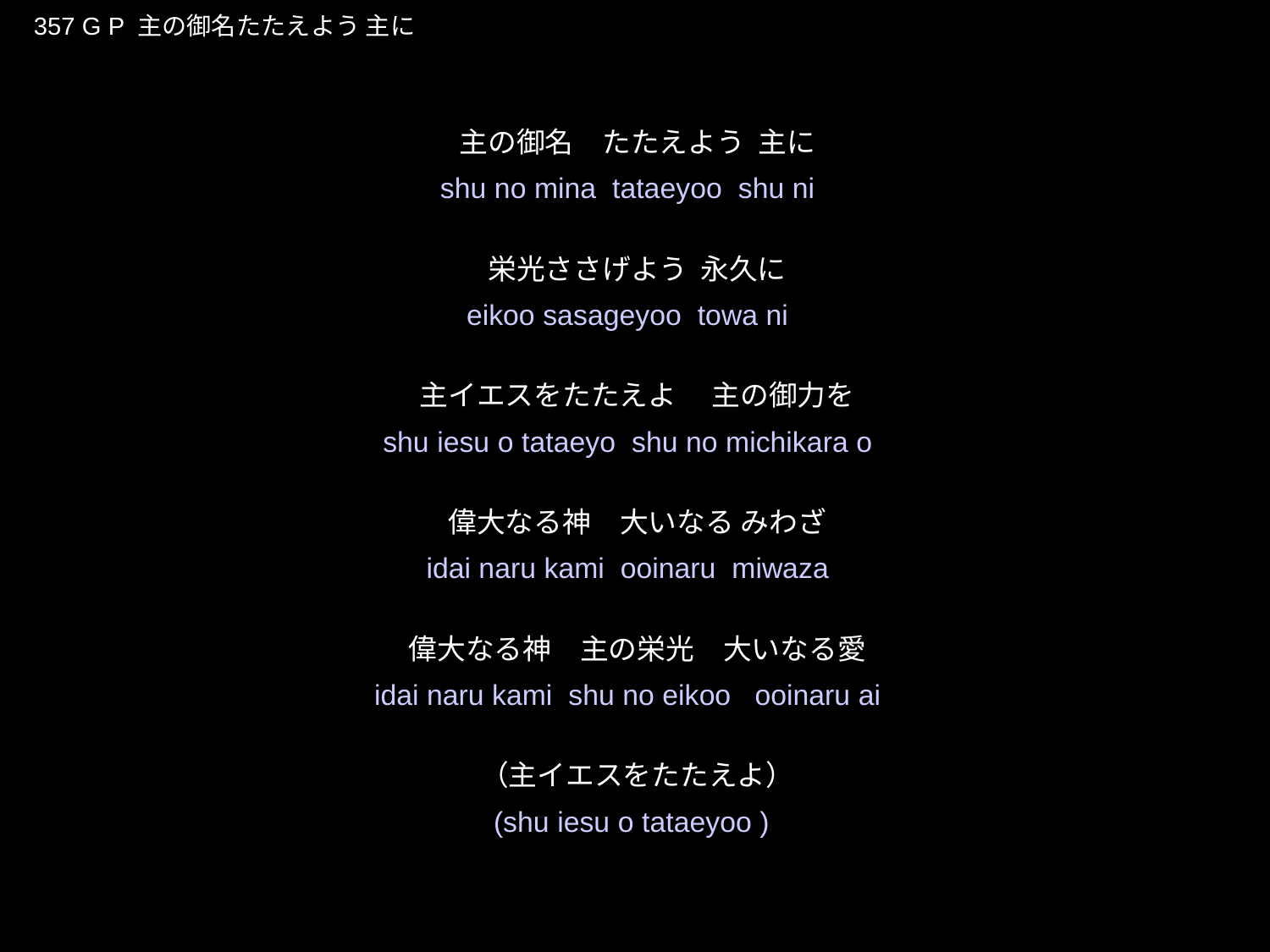

しゅのみなたたえようしゅに
★P
357 G P 主の御名たたえよう 主に
★３
主の御名　たたえよう  主に
栄光ささげよう  永久に
主イエスをたたえよ　 主の御力を
偉大なる神　大いなる みわざ
偉大なる神　主の栄光　大いなる愛
（主イエスをたたえよ）
shu no mina  tataeyoo  shu ni
eikoo sasageyoo  towa ni
shu iesu o tataeyo  shu no michikara o
idai naru kami  ooinaru  miwaza
idai naru kami  shu no eikoo   ooinaru ai
 (shu iesu o tataeyoo )